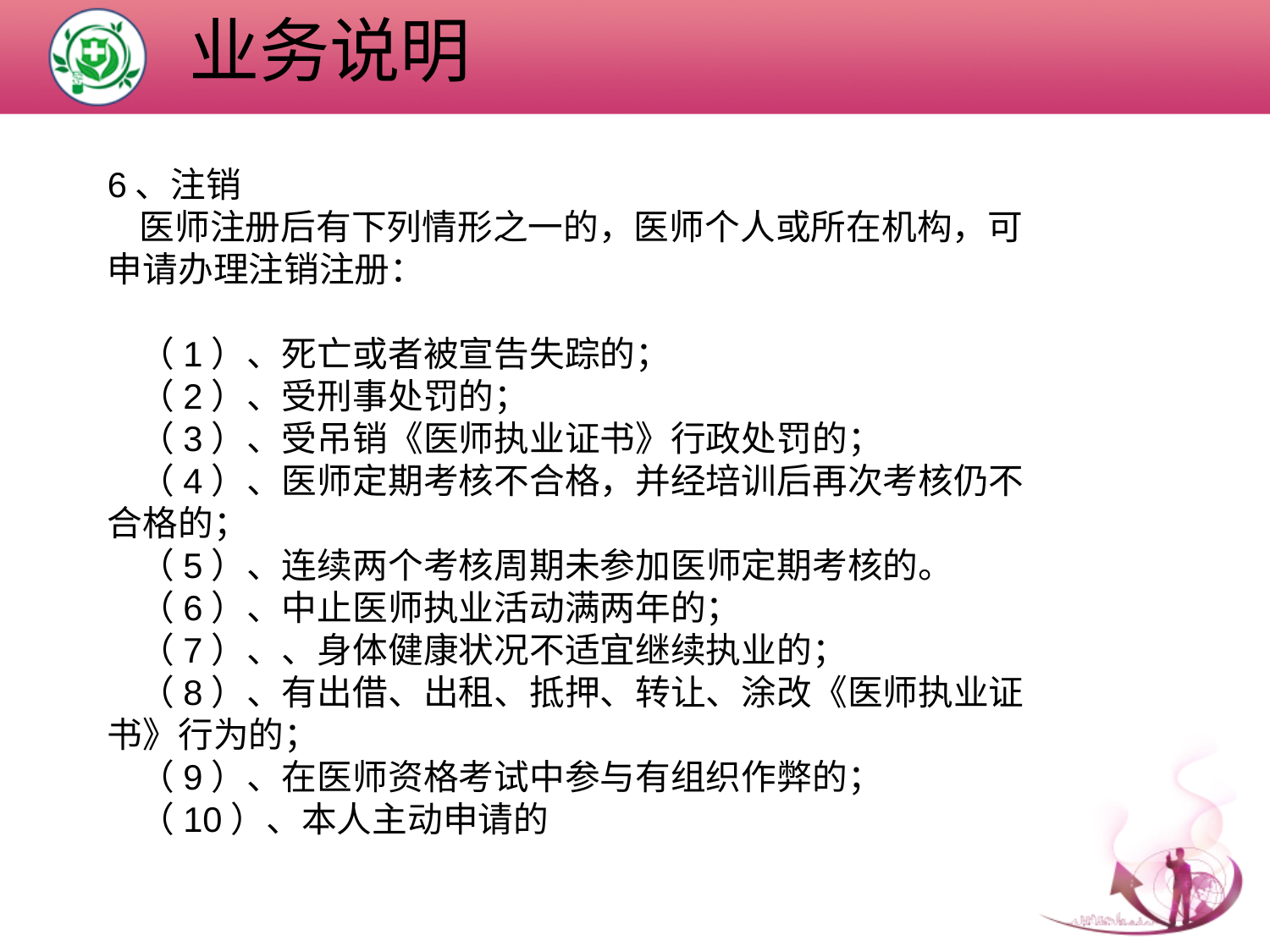

业务说明
6、注销
   医师注册后有下列情形之一的，医师个人或所在机构，可申请办理注销注册：

   （1）、死亡或者被宣告失踪的；
   （2）、受刑事处罚的；
   （3）、受吊销《医师执业证书》行政处罚的；
   （4）、医师定期考核不合格，并经培训后再次考核仍不合格的；
   （5）、连续两个考核周期未参加医师定期考核的。
   （6）、中止医师执业活动满两年的；
   （7）、、身体健康状况不适宜继续执业的；
   （8）、有出借、出租、抵押、转让、涂改《医师执业证书》行为的；
   （9）、在医师资格考试中参与有组织作弊的；
   （10）、本人主动申请的